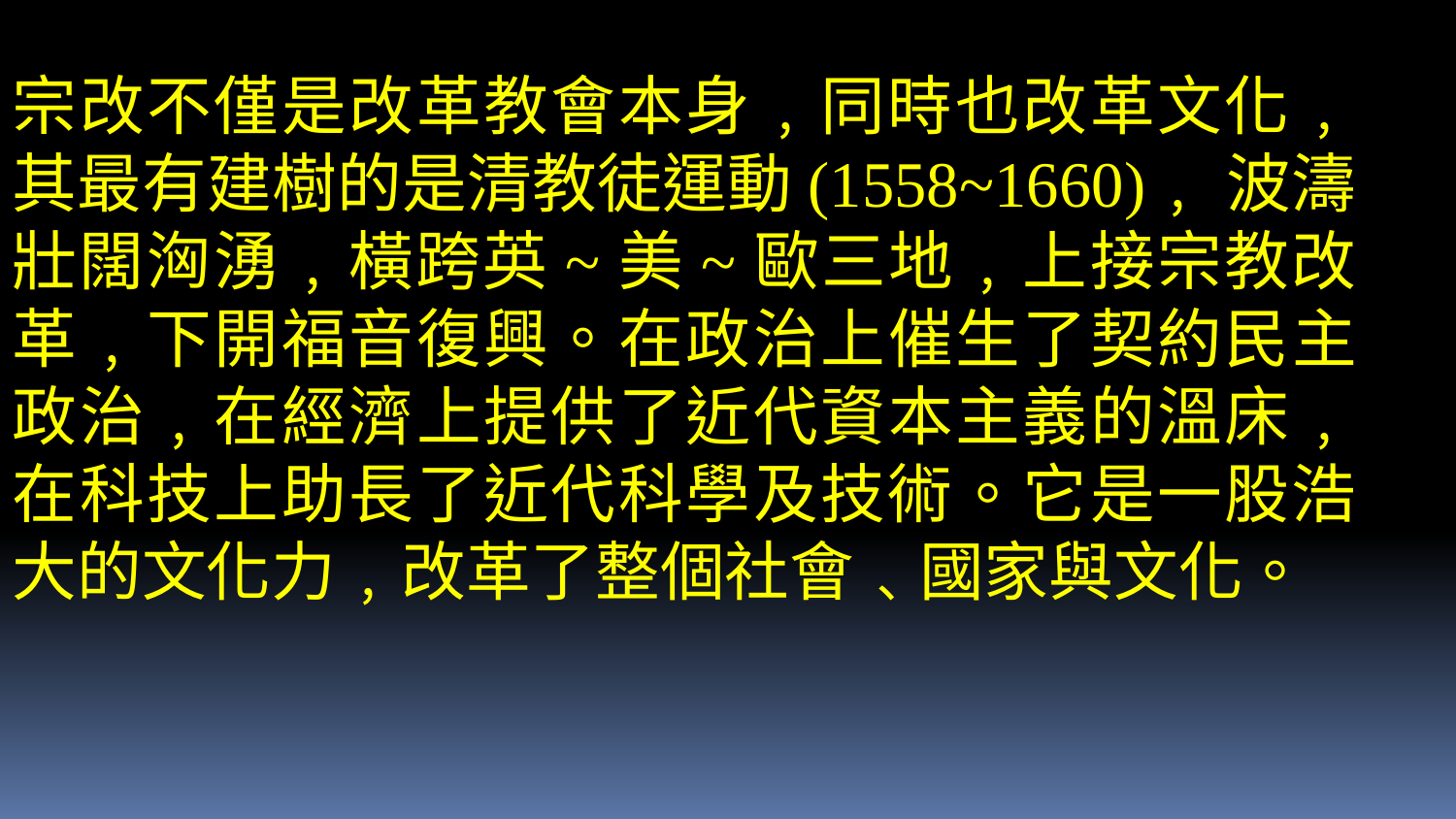

宗改不僅是改革教會本身﹐同時也改革文化﹐其最有建樹的是清教徒運動(1558~1660)﹐波濤壯闊洶湧﹐橫跨英~美~歐三地﹐上接宗教改革﹐下開福音復興。在政治上催生了契約民主政治﹐在經濟上提供了近代資本主義的溫床﹐在科技上助長了近代科學及技術。它是一股浩大的文化力﹐改革了整個社會﹑國家與文化。